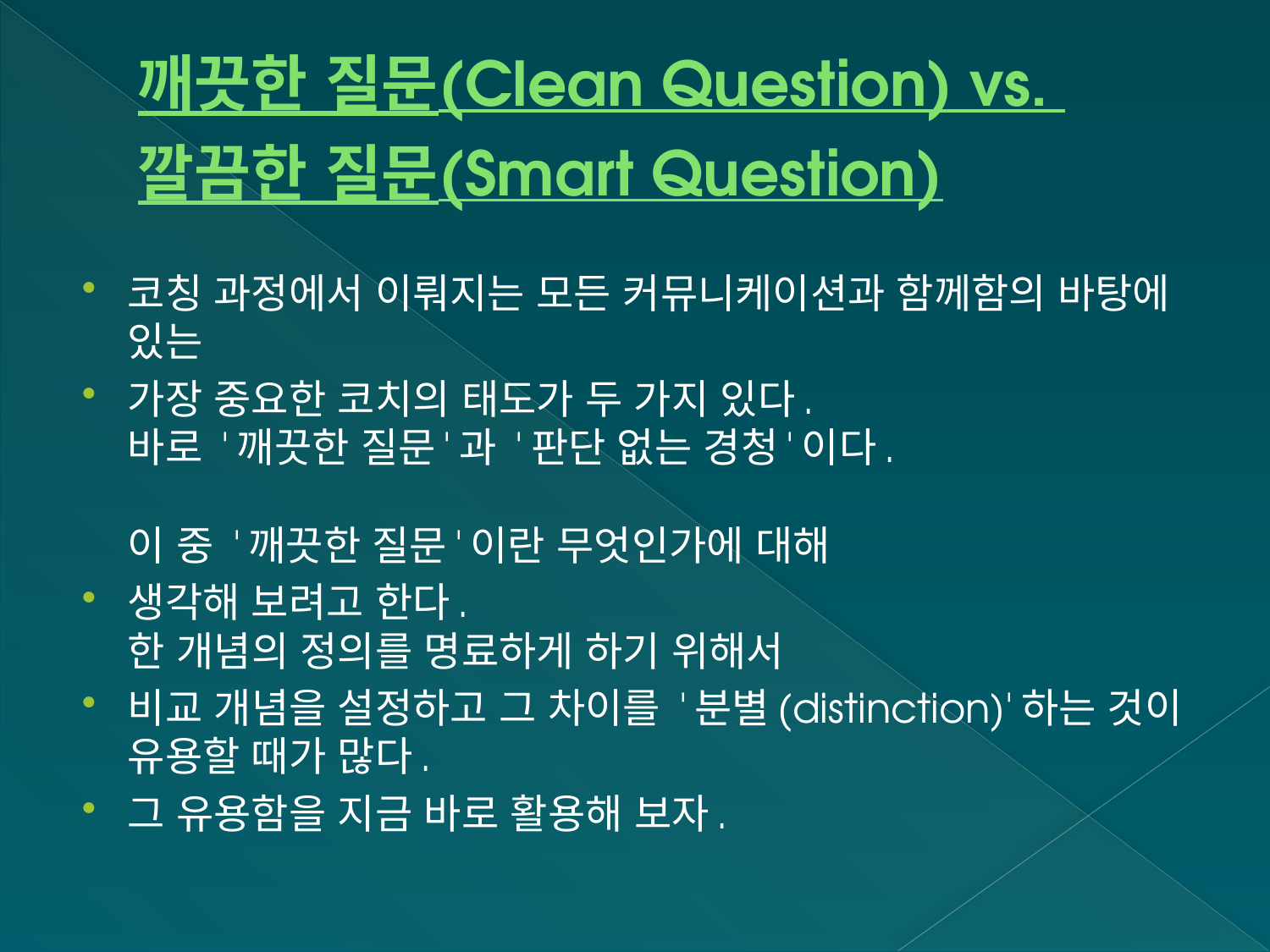

# 깨끗한 질문(Clean Question) vs. 깔끔한 질문(Smart Question)
코칭 과정에서 이뤄지는 모든 커뮤니케이션과 함께함의 바탕에 있는
가장 중요한 코치의 태도가 두 가지 있다.
바로 '깨끗한 질문'과 '판단 없는 경청'이다.
이 중 '깨끗한 질문'이란 무엇인가에 대해
생각해 보려고 한다.  
한 개념의 정의를 명료하게 하기 위해서
비교 개념을 설정하고 그 차이를 '분별(distinction)'하는 것이 유용할 때가 많다.
그 유용함을 지금 바로 활용해 보자.